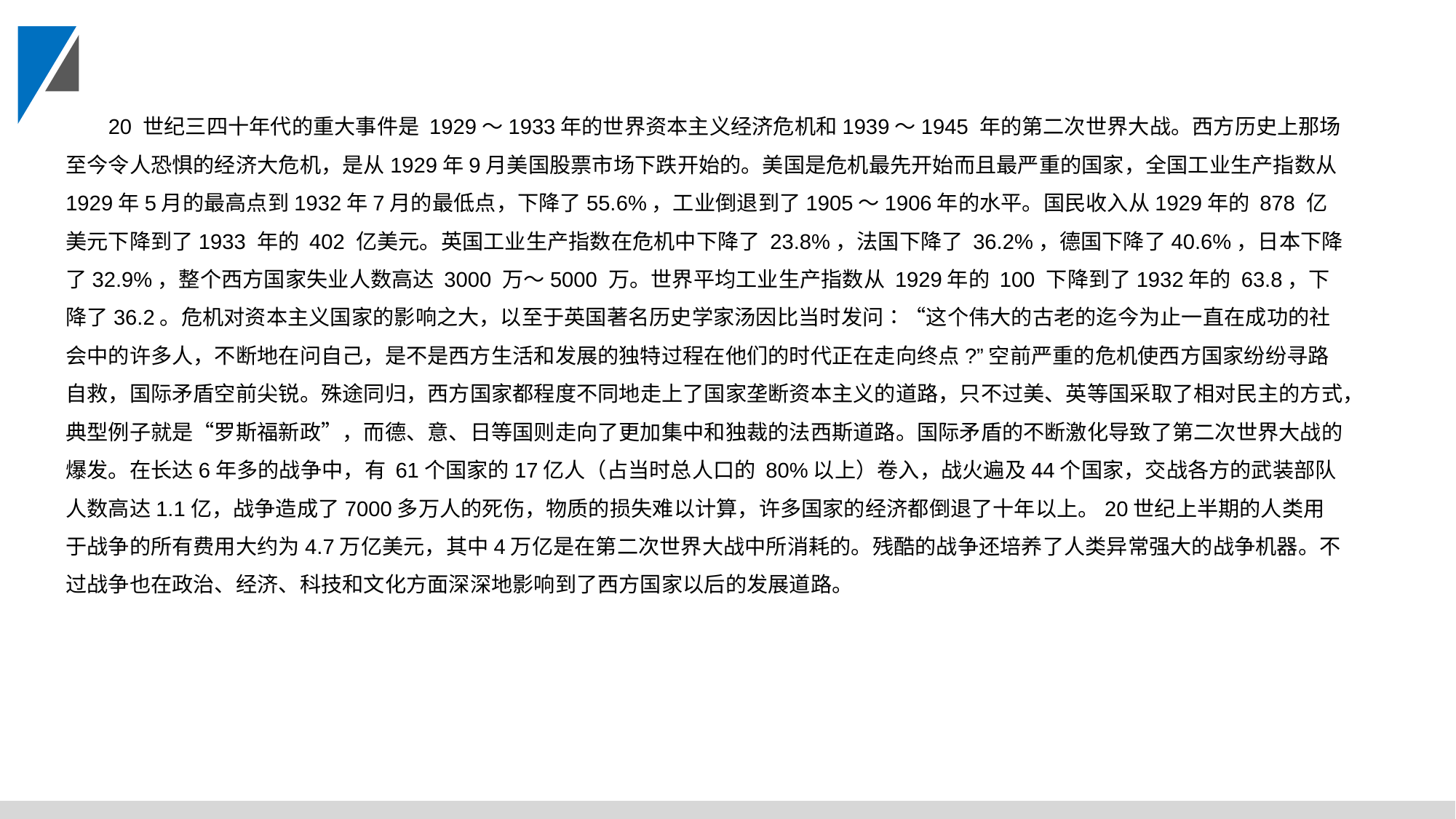

20 世纪三四十年代的重大事件是 1929～1933年的世界资本主义经济危机和1939～1945 年的第二次世界大战。西方历史上那场至今令人恐惧的经济大危机，是从1929年9月美国股票市场下跌开始的。美国是危机最先开始而且最严重的国家，全国工业生产指数从1929年5月的最高点到1932年7月的最低点，下降了55.6%，工业倒退到了1905～1906年的水平。国民收入从1929年的 878 亿美元下降到了1933 年的 402 亿美元。英国工业生产指数在危机中下降了 23.8%，法国下降了 36.2%，德国下降了40.6%，日本下降了32.9%，整个西方国家失业人数高达 3000 万～5000 万。世界平均工业生产指数从 1929年的 100 下降到了1932年的 63.8，下降了36.2。危机对资本主义国家的影响之大，以至于英国著名历史学家汤因比当时发问∶“这个伟大的古老的迄今为止一直在成功的社会中的许多人，不断地在问自己，是不是西方生活和发展的独特过程在他们的时代正在走向终点?”空前严重的危机使西方国家纷纷寻路自救，国际矛盾空前尖锐。殊途同归，西方国家都程度不同地走上了国家垄断资本主义的道路，只不过美、英等国采取了相对民主的方式，典型例子就是“罗斯福新政”，而德、意、日等国则走向了更加集中和独裁的法西斯道路。国际矛盾的不断激化导致了第二次世界大战的爆发。在长达6年多的战争中，有 61个国家的17亿人（占当时总人口的 80%以上）卷入，战火遍及44个国家，交战各方的武装部队人数高达1.1亿，战争造成了7000多万人的死伤，物质的损失难以计算，许多国家的经济都倒退了十年以上。20世纪上半期的人类用于战争的所有费用大约为4.7万亿美元，其中4万亿是在第二次世界大战中所消耗的。残酷的战争还培养了人类异常强大的战争机器。不过战争也在政治、经济、科技和文化方面深深地影响到了西方国家以后的发展道路。